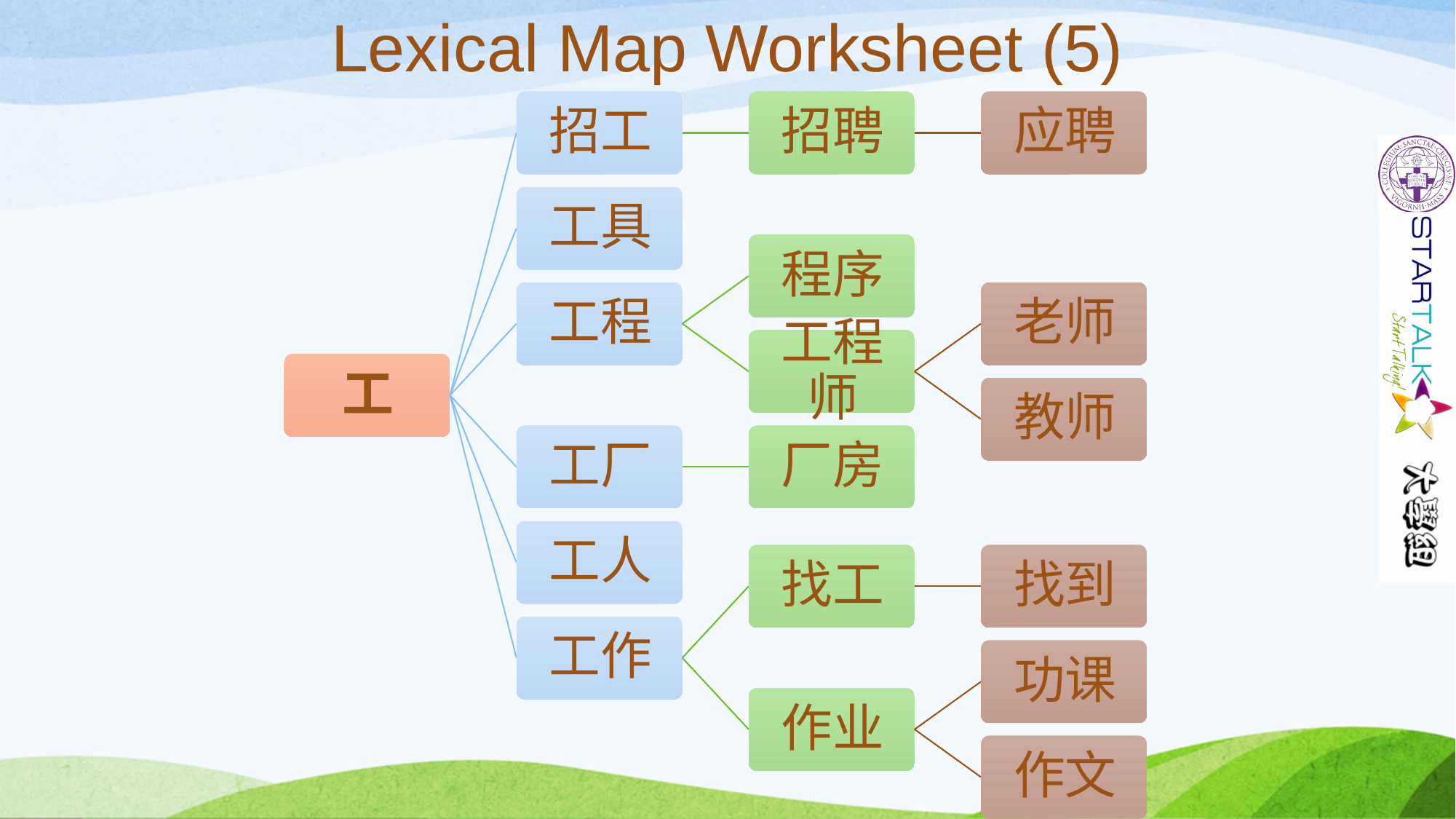

Lexical Map Worksheet (5)
工

招工

招聘

应聘

工具

工程

程序

工程师

老师

教师

工厂

厂房

工人

工作

找工

找到

作业

功课

作文